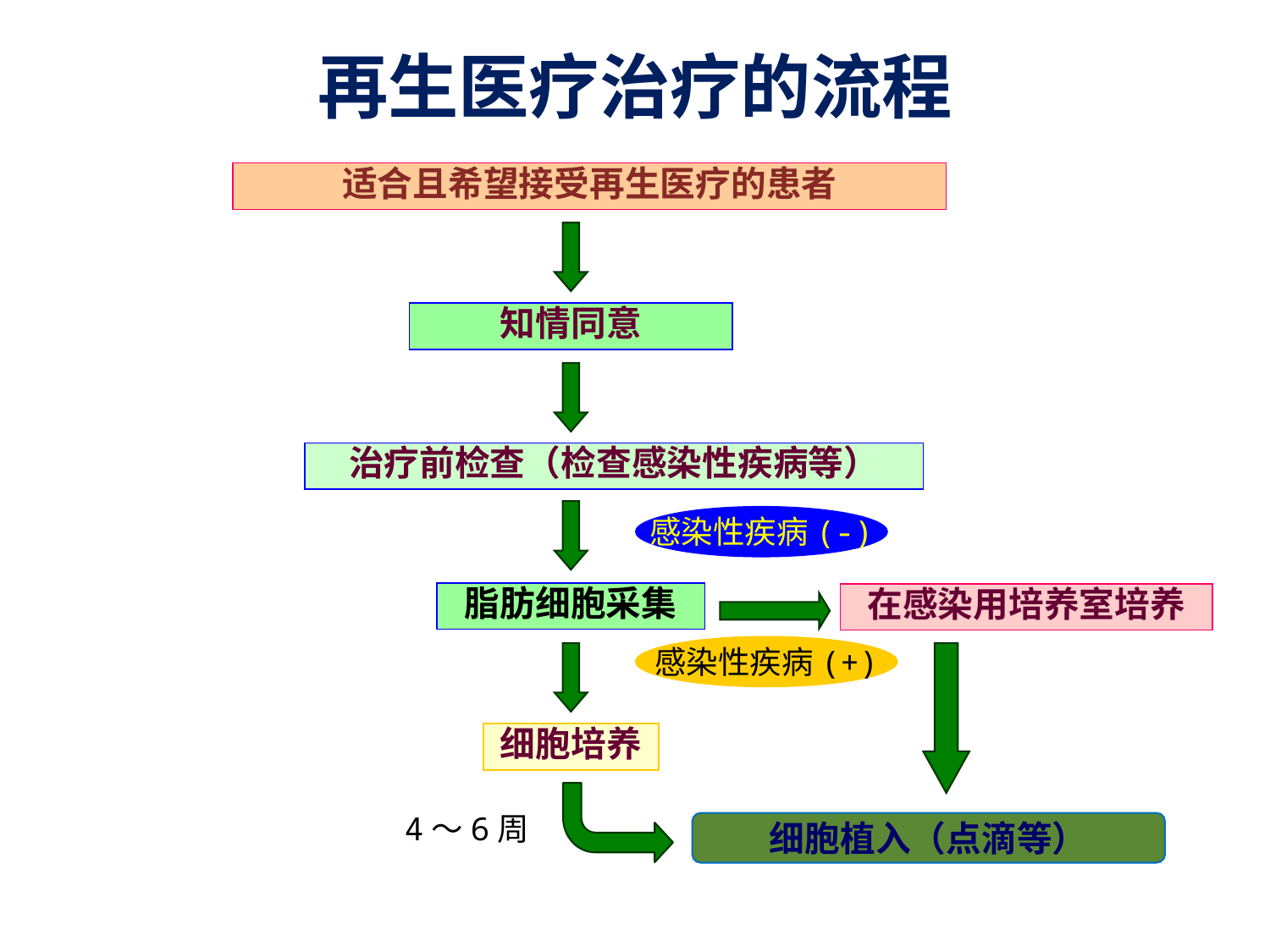

再生医疗治疗的流程
适合且希望接受再生医疗的患者

知情同意

治疗前检查（检查感染性疾病等）

感染性疾病(-)

脂肪细胞采集
在感染用培养室培养

感染性疾病(+)

细胞培养

4～6周
细胞植入（点滴等）